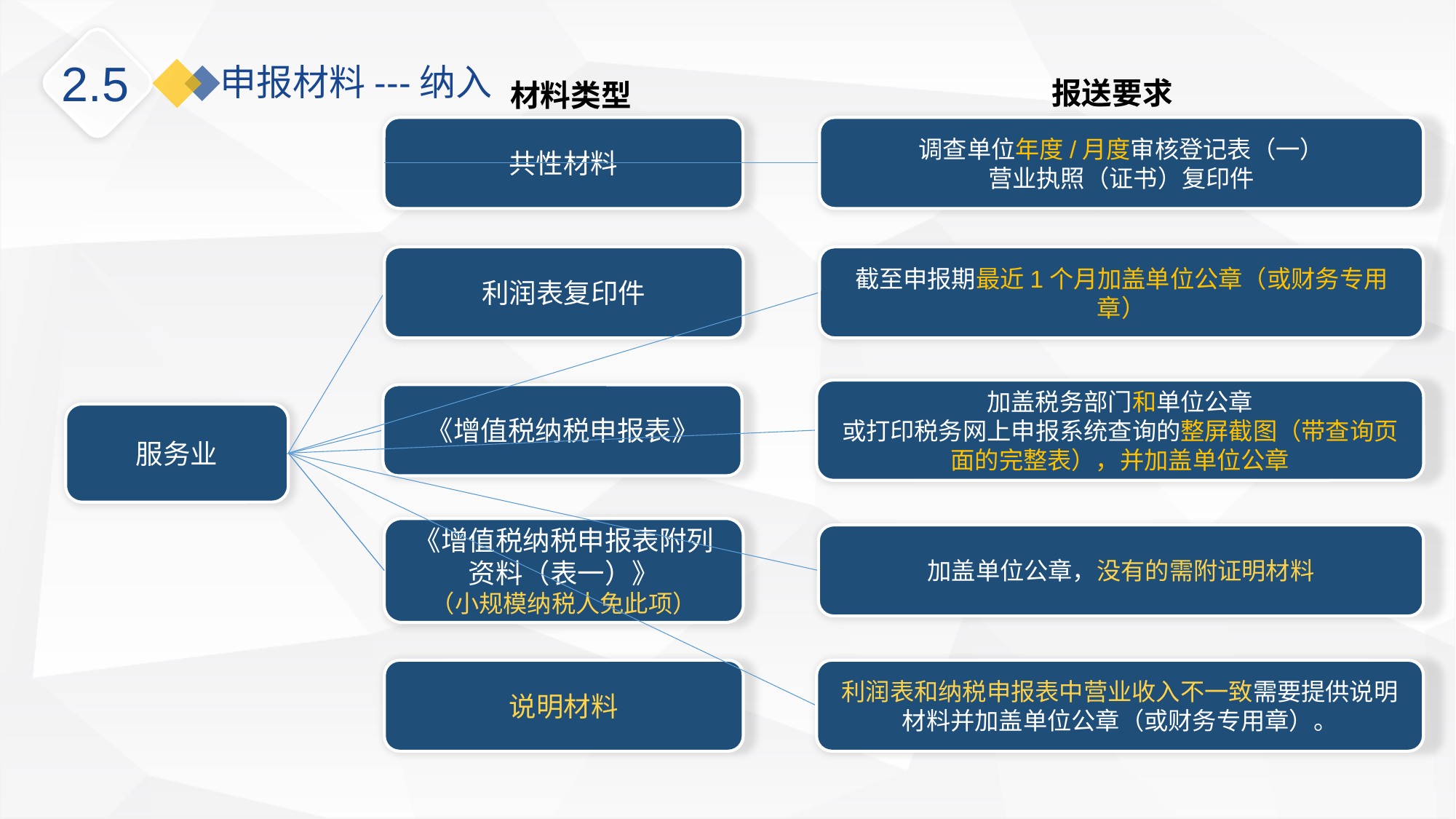

2.5
申报材料---纳入

报送要求

材料类型
共性材料
调查单位年度/月度审核登记表（一）
营业执照（证书）复印件
利润表复印件
截至申报期最近1个月加盖单位公章（或财务专用章）
加盖税务部门和单位公章
或打印税务网上申报系统查询的整屏截图（带查询页面的完整表），并加盖单位公章
《增值税纳税申报表》
服务业
《增值税纳税申报表附列资料（表一）》
（小规模纳税人免此项）
加盖单位公章，没有的需附证明材料
说明材料
利润表和纳税申报表中营业收入不一致需要提供说明材料并加盖单位公章（或财务专用章）。
24